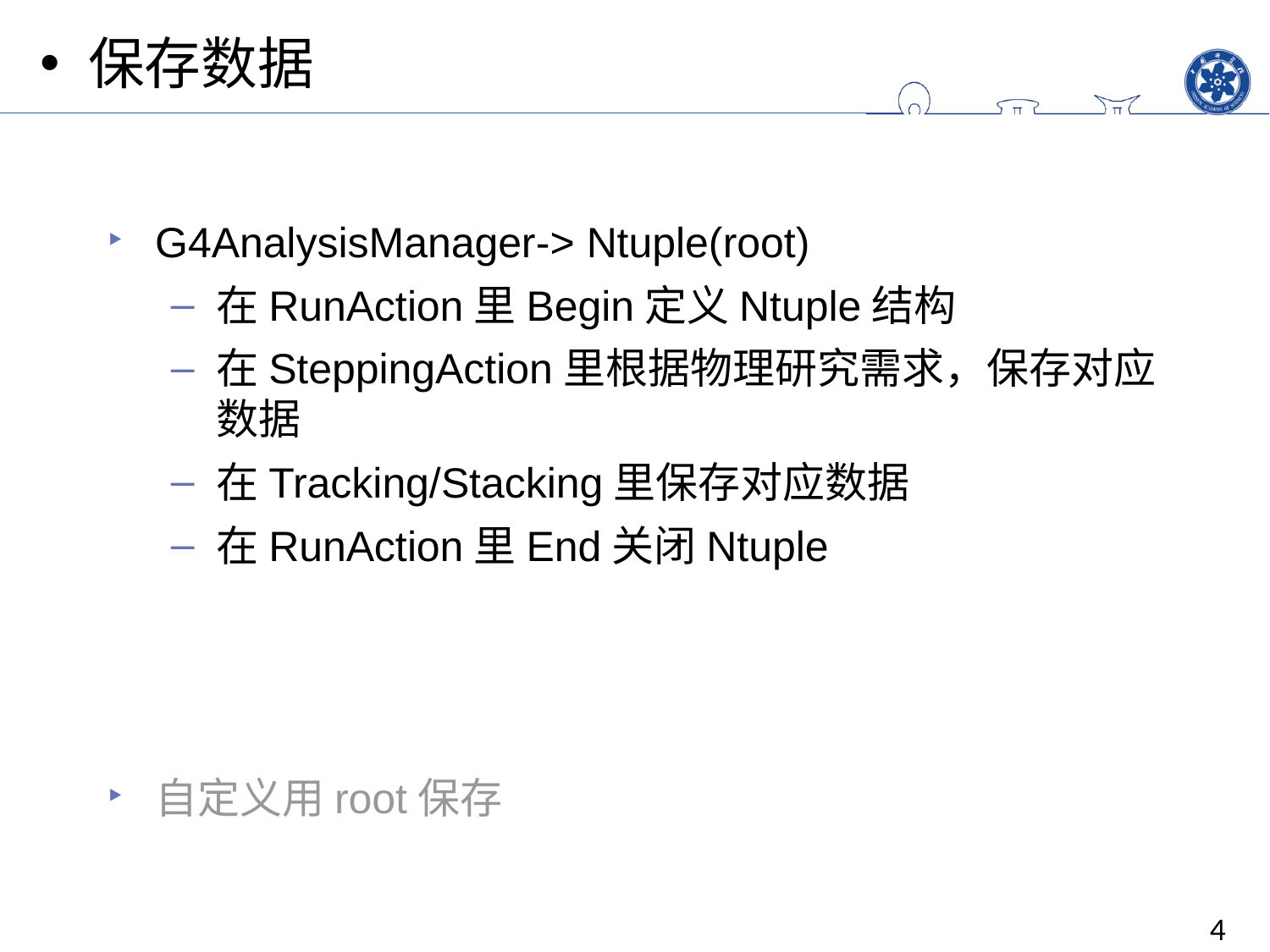

保存数据
G4AnalysisManager-> Ntuple(root)
在RunAction里Begin定义Ntuple结构
在SteppingAction里根据物理研究需求，保存对应数据
在Tracking/Stacking里保存对应数据
在RunAction里End关闭Ntuple

自定义用root保存
4